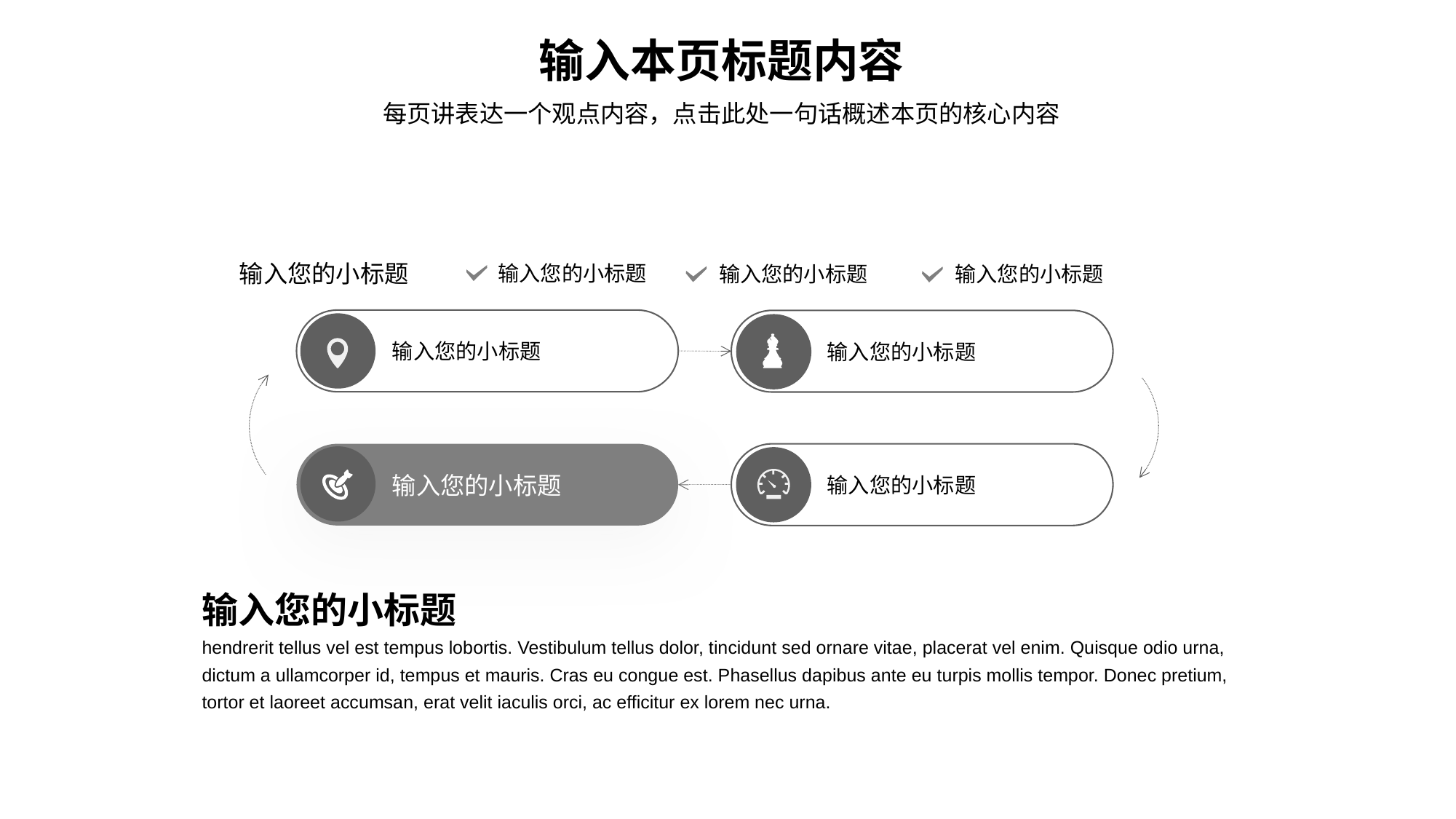

输入本页标题内容
每页讲表达一个观点内容，点击此处一句话概述本页的核心内容
输入您的小标题
输入您的小标题
输入您的小标题
输入您的小标题

输入您的小标题
输入您的小标题

输入您的小标题
输入您的小标题

输入您的小标题
hendrerit tellus vel est tempus lobortis. Vestibulum tellus dolor, tincidunt sed ornare vitae, placerat vel enim. Quisque odio urna, dictum a ullamcorper id, tempus et mauris. Cras eu congue est. Phasellus dapibus ante eu turpis mollis tempor. Donec pretium, tortor et laoreet accumsan, erat velit iaculis orci, ac efficitur ex lorem nec urna.